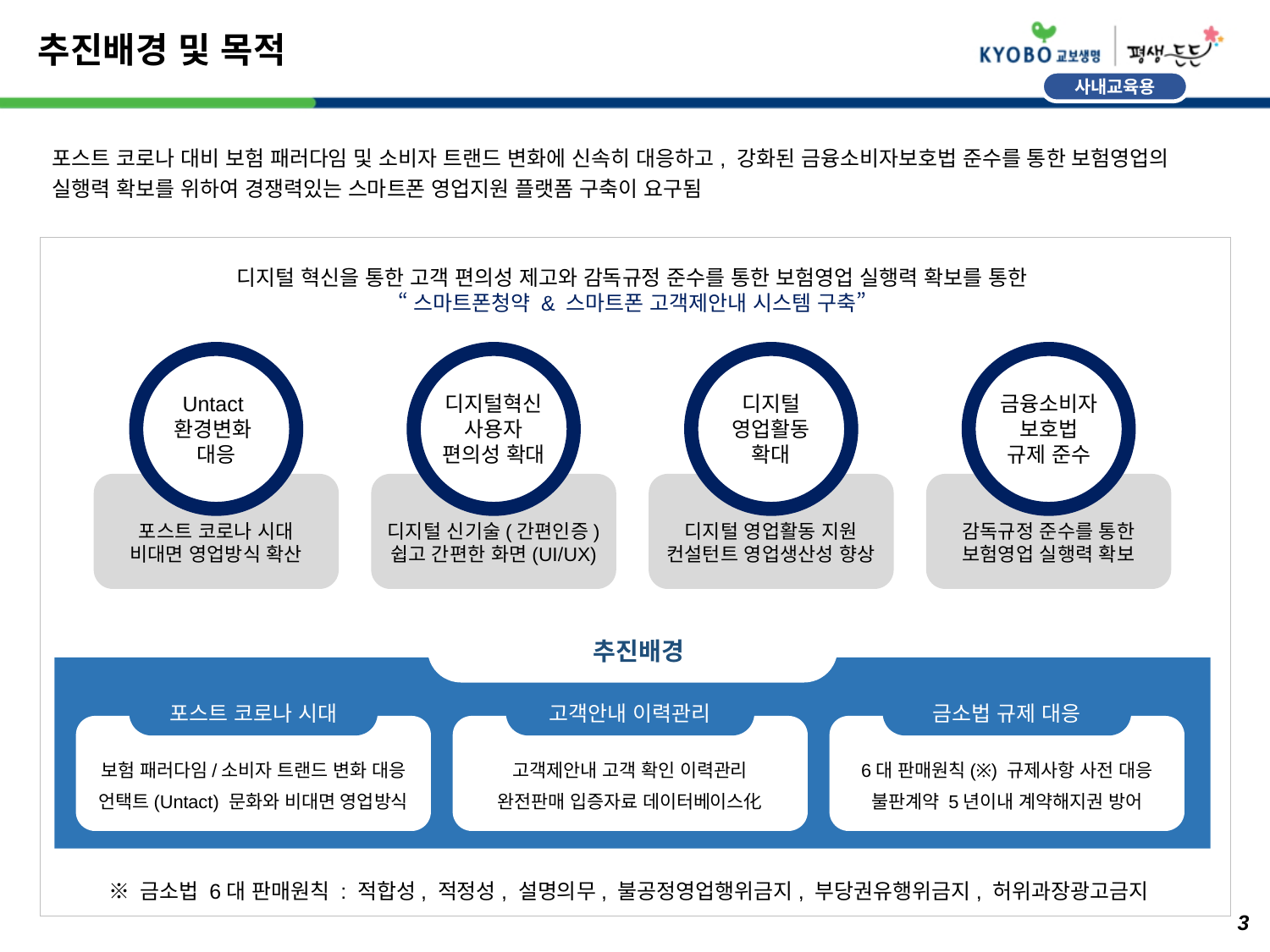

# 추진배경 및 목적
포스트 코로나 대비 보험 패러다임 및 소비자 트랜드 변화에 신속히 대응하고, 강화된 금융소비자보호법 준수를 통한 보험영업의
실행력 확보를 위하여 경쟁력있는 스마트폰 영업지원 플랫폼 구축이 요구됨

디지털 혁신을 통한 고객 편의성 제고와 감독규정 준수를 통한 보험영업 실행력 확보를 통한
“스마트폰청약 & 스마트폰 고객제안내 시스템 구축”

Untact
환경변화
대응

포스트 코로나 시대
비대면 영업방식 확산

디지털혁신
사용자
편의성 확대

디지털 신기술(간편인증)
쉽고 간편한 화면(UI/UX)

디지털
영업활동
확대

디지털 영업활동 지원
컨설턴트 영업생산성 향상

금융소비자
보호법
규제 준수

감독규정 준수를 통한
보험영업 실행력 확보

추진배경

포스트 코로나 시대

보험 패러다임/소비자 트랜드 변화 대응
언택트(Untact) 문화와 비대면 영업방식

고객안내 이력관리

고객제안내 고객 확인 이력관리
완전판매 입증자료 데이터베이스化

금소법 규제 대응

6대 판매원칙(※) 규제사항 사전 대응
불판계약 5년이내 계약해지권 방어
※ 금소법 6대 판매원칙 : 적합성, 적정성, 설명의무, 불공정영업행위금지, 부당권유행위금지, 허위과장광고금지